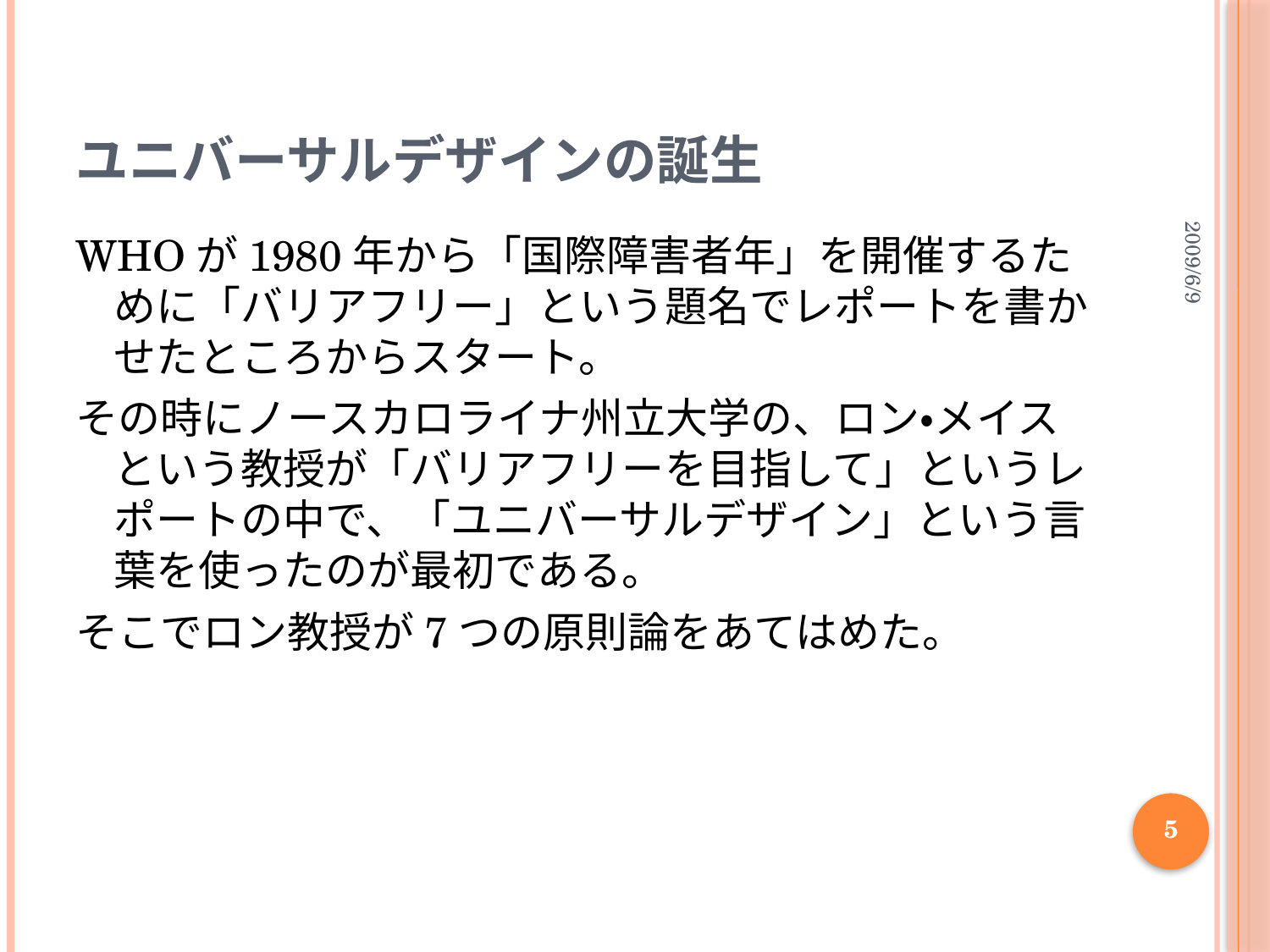

# ユニバーサルデザインの誕生
2009/6/9
WHOが1980年から「国際障害者年」を開催するために「バリアフリー」という題名でレポートを書かせたところからスタート。
その時にノースカロライナ州立大学の、ロン・メイスという教授が「バリアフリーを目指して」というレポートの中で、「ユニバーサルデザイン」という言葉を使ったのが最初である。
そこでロン教授が7つの原則論をあてはめた。
5